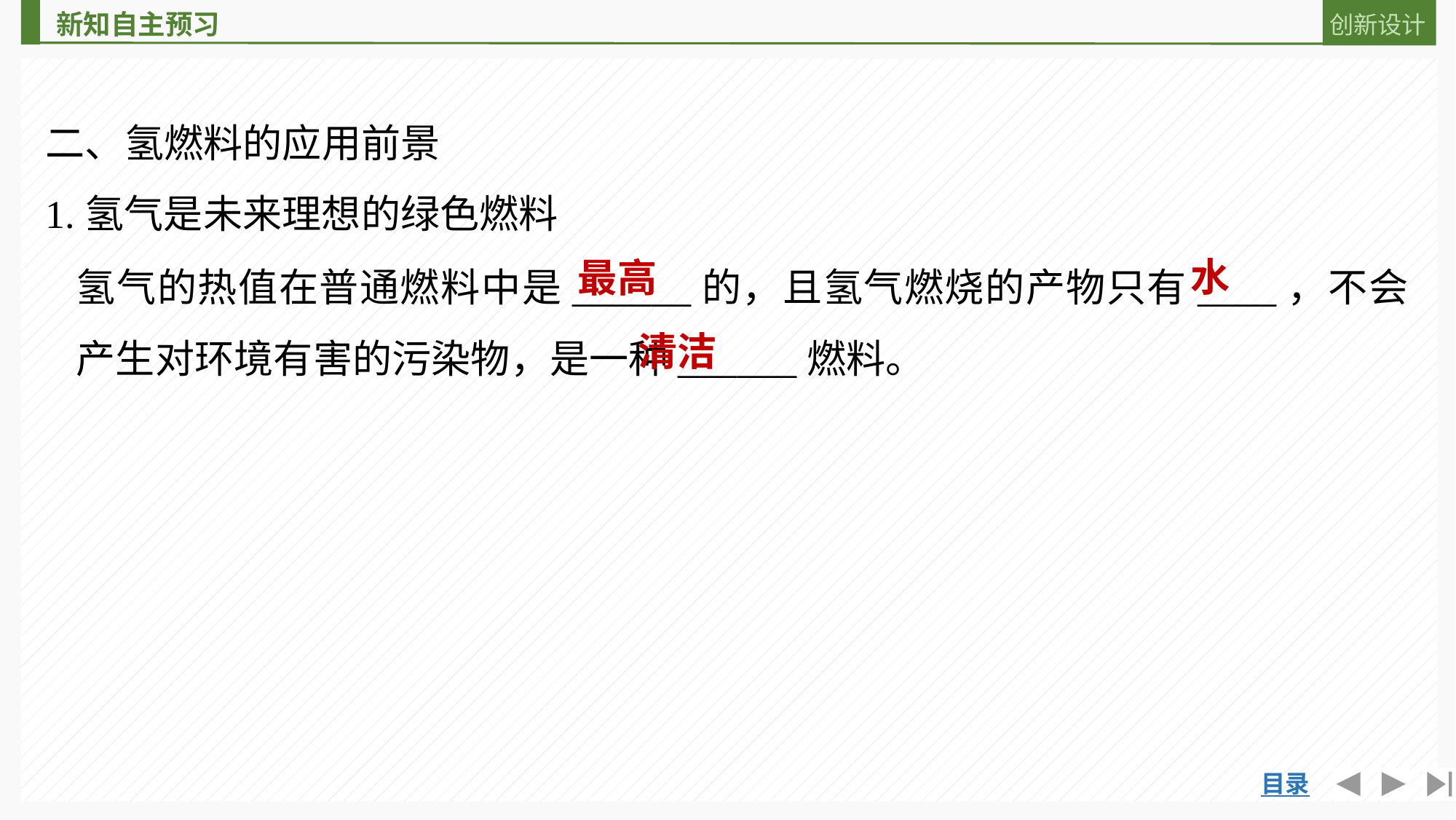

二、氢燃料的应用前景
1.氢气是未来理想的绿色燃料
氢气的热值在普通燃料中是______的，且氢气燃烧的产物只有____，不会产生对环境有害的污染物，是一种______燃料。
水
最高
清洁